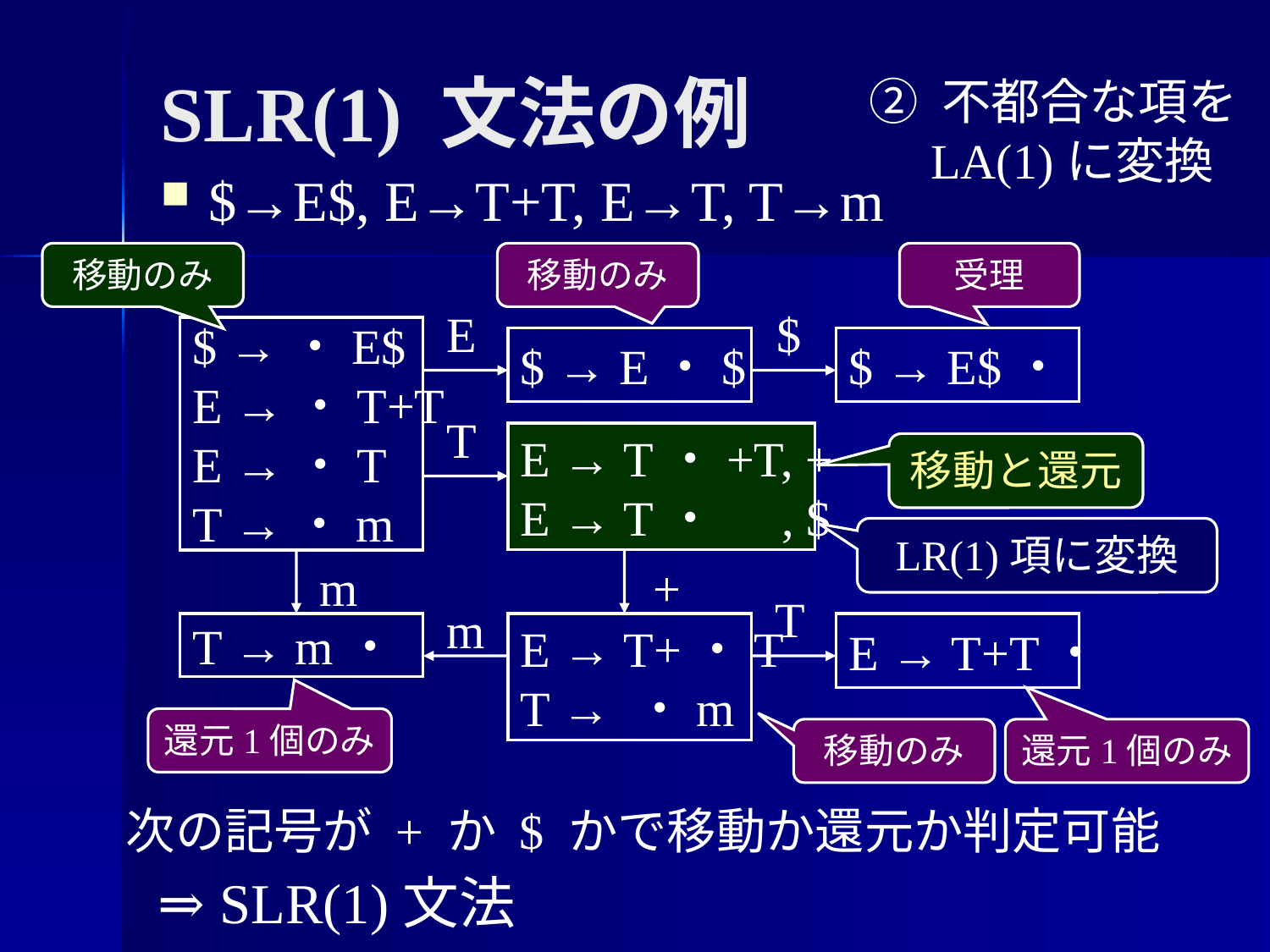

# SLR(1) 文法の例
② 不都合な項を
     LA(1)に変換
$→E$, E→T+T, E→T, T→m
移動のみ
移動のみ
受理
還元1個のみ
移動のみ
還元1個のみ
E
$ → E・$

$
$ → E$・

$ →・E$
E →・T+T
E →・T
T →・m
T
E → T・+T
E → T・
E → T・+T, +
E → T・     , $
移動と還元

LR(1)項に変換

m
T → m・

+
E → T+・T
T → ・m
T
E → T+T・

m

次の記号が + か $ かで移動か還元か判定可能
⇒ SLR(1)文法